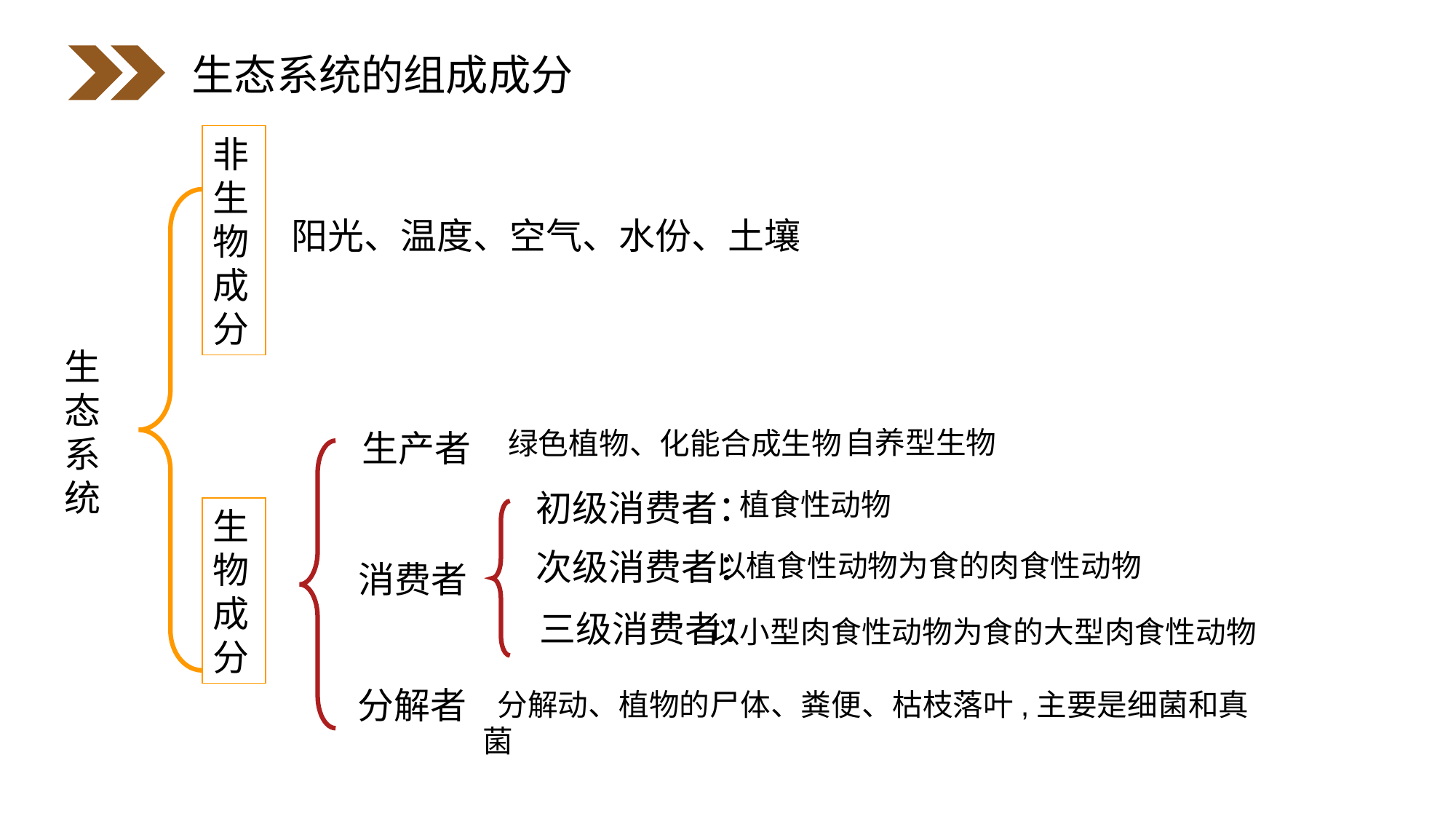

生态系统的组成成分
非生物成分

生物成分
阳光、温度、空气、水份、土壤
生态系统
自养型生物
绿色植物、化能合成生物
生产者

初级消费者：
植食性动物

次级消费者：
                       以植食性动物为食的肉食性动物
消费者
三级消费者：
                           以小型肉食性动物为食的大型肉食性动物
分解者
 分解动、植物的尸体、粪便、枯枝落叶,主要是细菌和真菌